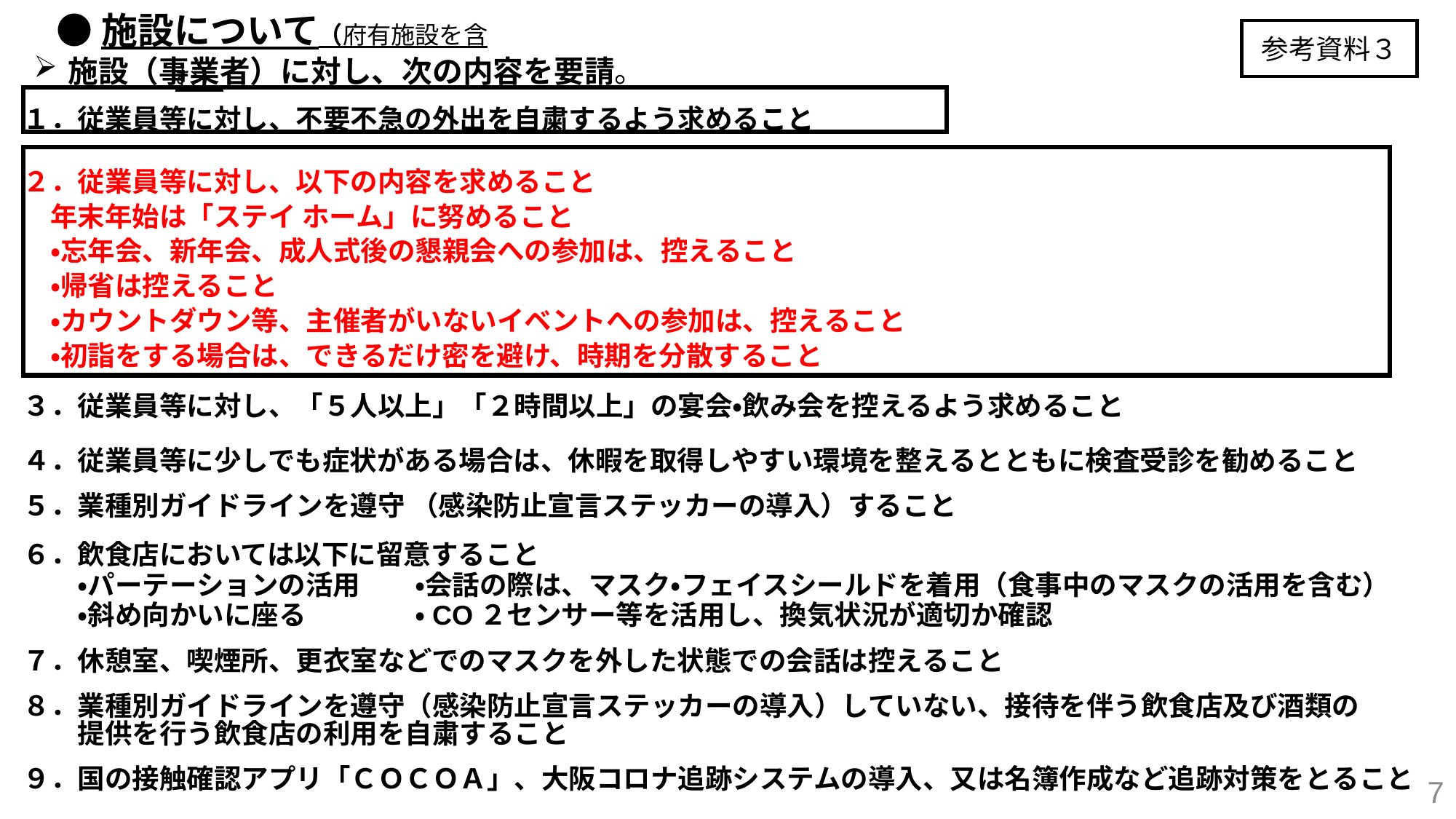

●施設について（府有施設を含む）
参考資料３
施設（事業者）に対し、次の内容を要請。

１．従業員等に対し、不要不急の外出を自粛するよう求めること

２．従業員等に対し、以下の内容を求めること
　年末年始は「ステイ ホーム」に努めること
　・忘年会、新年会、成人式後の懇親会への参加は、控えること
　・帰省は控えること
　・カウントダウン等、主催者がいないイベントへの参加は、控えること
　・初詣をする場合は、できるだけ密を避け、時期を分散すること

３．従業員等に対し、「５人以上」「２時間以上」の宴会・飲み会を控えるよう求めること

４．従業員等に少しでも症状がある場合は、休暇を取得しやすい環境を整えるとともに検査受診を勧めること

５．業種別ガイドラインを遵守 （感染防止宣言ステッカーの導入）すること

６．飲食店においては以下に留意すること
　　・パーテーションの活用　　・会話の際は、マスク・フェイスシールドを着用（食事中のマスクの活用を含む）
　　・斜め向かいに座る　　　　・CO２センサー等を活用し、換気状況が適切か確認

７．休憩室、喫煙所、更衣室などでのマスクを外した状態での会話は控えること

８．業種別ガイドラインを遵守（感染防止宣言ステッカーの導入）していない、接待を伴う飲食店及び酒類の
　　提供を行う飲食店の利用を自粛すること

９．国の接触確認アプリ「ＣＯＣＯＡ」、大阪コロナ追跡システムの導入、又は名簿作成など追跡対策をとること

7